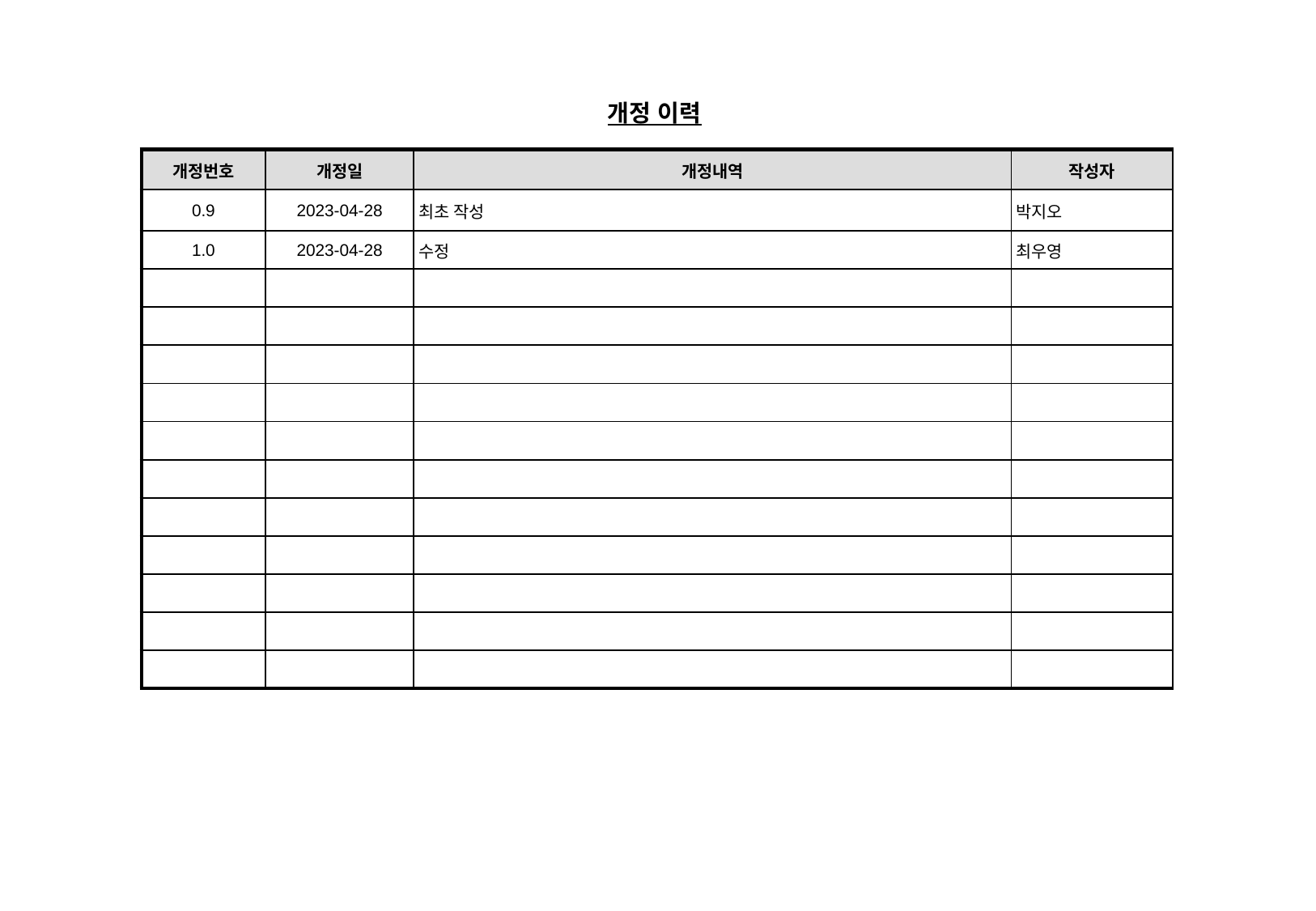

개정 이력
| 개정번호 | 개정일 | 개정내역 | 작성자 |
| --- | --- | --- | --- |
| 0.9 | 2023-04-28 | 최초 작성 | 박지오 |
| 1.0 | 2023-04-28 | 수정 | 최우영 |
|  |  |  |  |
|  |  |  |  |
|  |  |  |  |
|  |  |  |  |
|  |  |  |  |
|  |  |  |  |
|  |  |  |  |
|  |  |  |  |
|  |  |  |  |
|  |  |  |  |
|  |  |  |  |